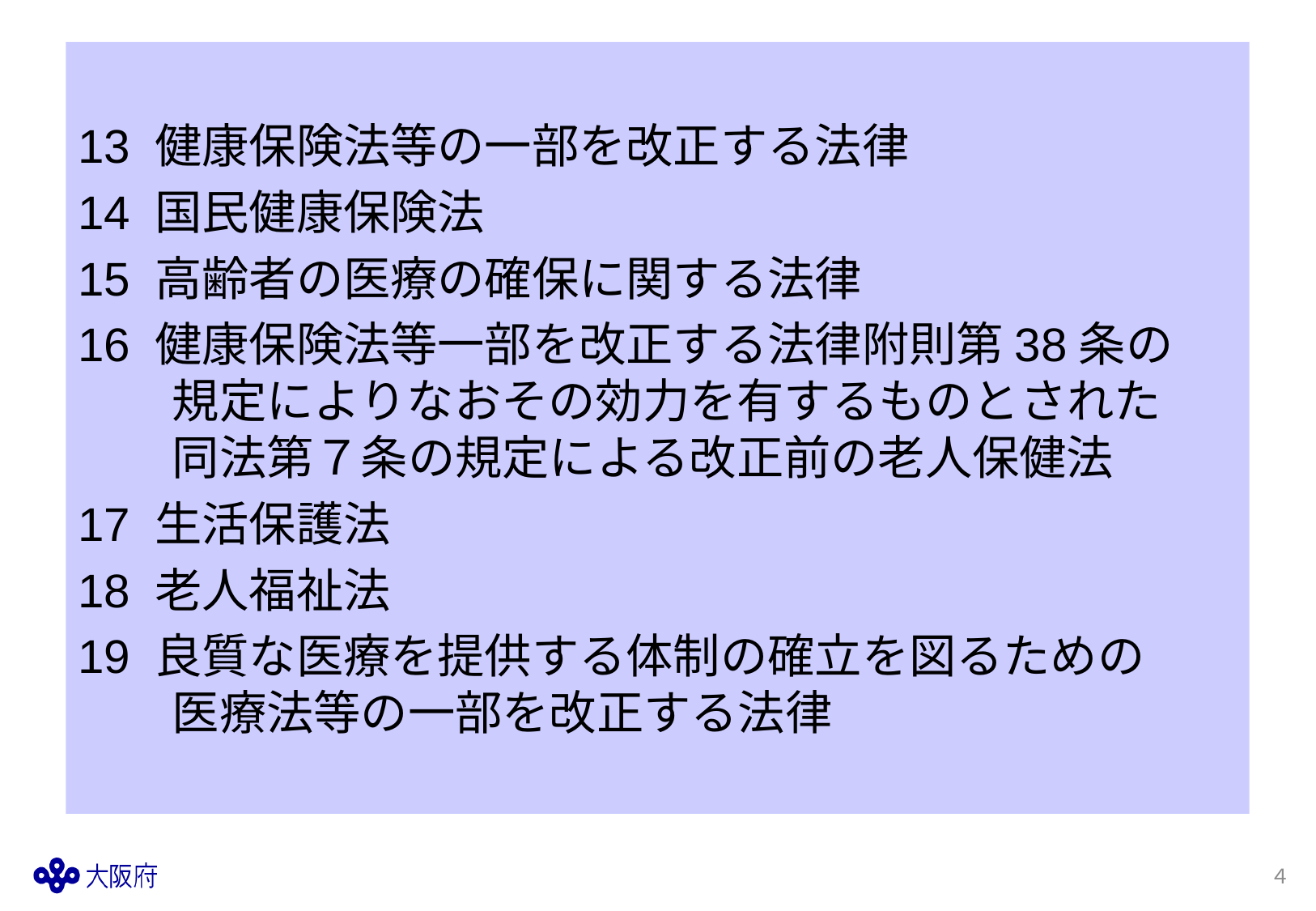

13 健康保険法等の一部を改正する法律
14 国民健康保険法
15 高齢者の医療の確保に関する法律
16 健康保険法等一部を改正する法律附則第38条の
規定によりなおその効力を有するものとされた
同法第７条の規定による改正前の老人保健法
17 生活保護法
18 老人福祉法
19 良質な医療を提供する体制の確立を図るための
医療法等の一部を改正する法律
４